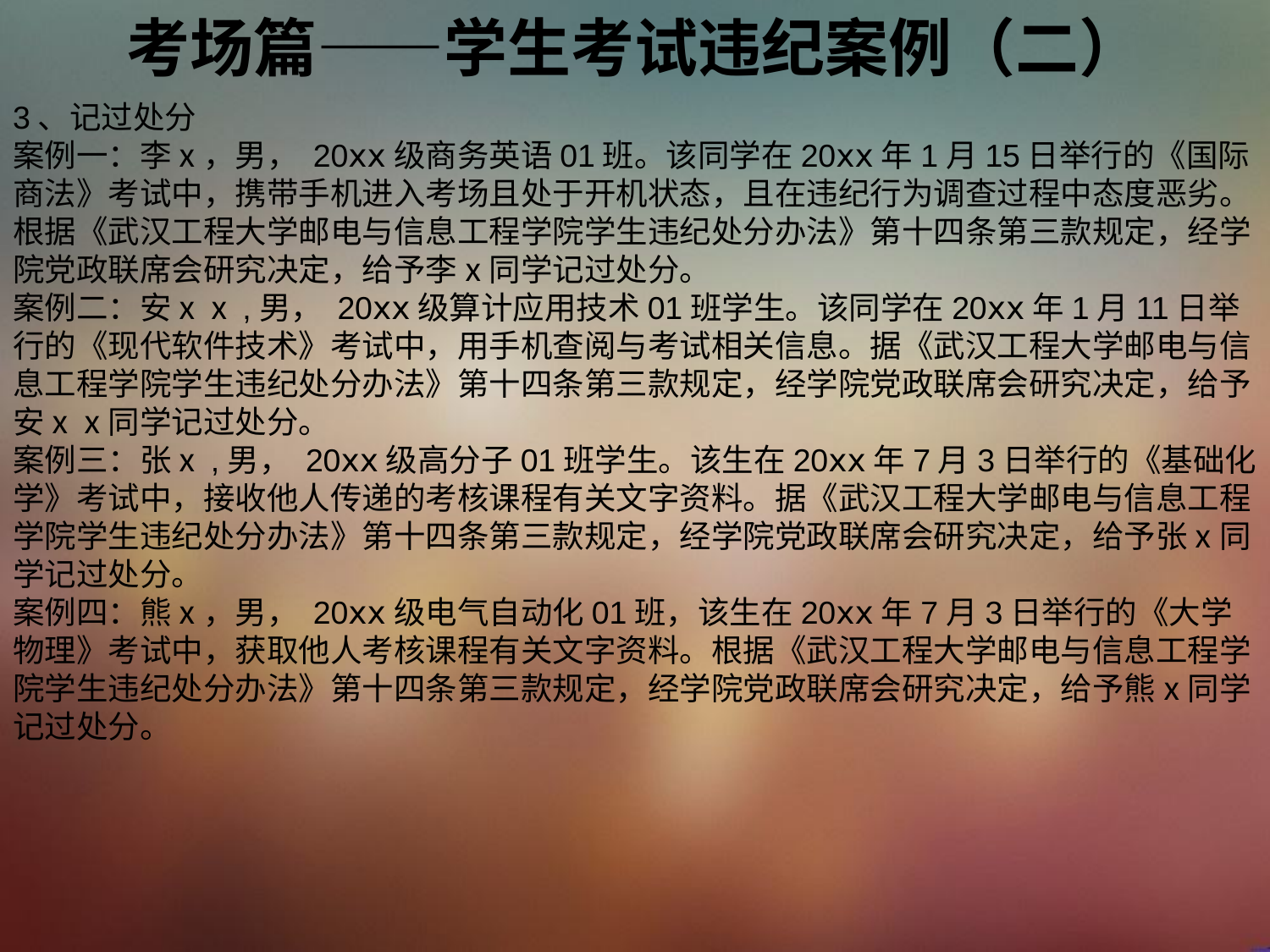

考场篇——学生考试违纪案例（二）
3、记过处分
案例一：李ⅹ，男， 20ⅹⅹ级商务英语01班。该同学在20ⅹⅹ年1月15日举行的《国际商法》考试中，携带手机进入考场且处于开机状态，且在违纪行为调查过程中态度恶劣。根据《武汉工程大学邮电与信息工程学院学生违纪处分办法》第十四条第三款规定，经学院党政联席会研究决定，给予李ⅹ同学记过处分。
案例二：安ⅹⅹ,男， 20ⅹⅹ级算计应用技术01班学生。该同学在20ⅹⅹ年1月11日举行的《现代软件技术》考试中，用手机查阅与考试相关信息。据《武汉工程大学邮电与信息工程学院学生违纪处分办法》第十四条第三款规定，经学院党政联席会研究决定，给予安ⅹⅹ同学记过处分。
案例三：张ⅹ,男， 20ⅹⅹ级高分子01班学生。该生在20ⅹⅹ年7月3日举行的《基础化学》考试中，接收他人传递的考核课程有关文字资料。据《武汉工程大学邮电与信息工程学院学生违纪处分办法》第十四条第三款规定，经学院党政联席会研究决定，给予张ⅹ同学记过处分。
案例四：熊ⅹ，男， 20ⅹⅹ级电气自动化01班，该生在20ⅹⅹ年7月3日举行的《大学物理》考试中，获取他人考核课程有关文字资料。根据《武汉工程大学邮电与信息工程学院学生违纪处分办法》第十四条第三款规定，经学院党政联席会研究决定，给予熊ⅹ同学记过处分。